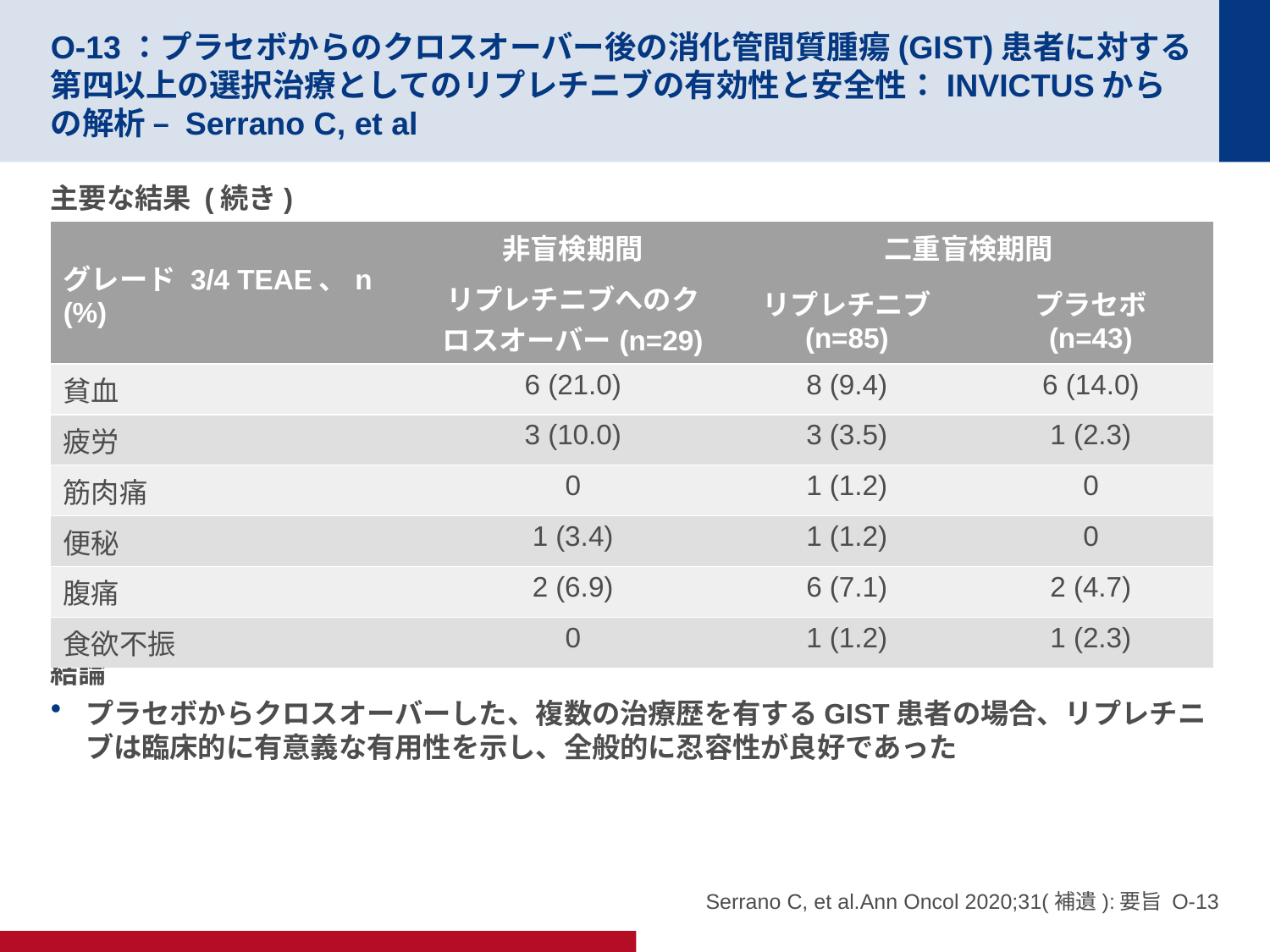

# O-13：プラセボからのクロスオーバー後の消化管間質腫瘍(GIST)患者に対する第四以上の選択治療としてのリプレチニブの有効性と安全性：INVICTUSからの解析 – Serrano C, et al
主要な結果 (続き)
結論
プラセボからクロスオーバーした、複数の治療歴を有するGIST患者の場合、リプレチニブは臨床的に有意義な有用性を示し、全般的に忍容性が良好であった
| グレード 3/4 TEAE、n (%) | 非盲検期間 | 二重盲検期間 |  |
| --- | --- | --- | --- |
|  | リプレチニブへのクロスオーバー(n=29) | リプレチニブ (n=85) | プラセボ (n=43) |
| 貧血 | 6 (21.0) | 8 (9.4) | 6 (14.0) |
| 疲労 | 3 (10.0) | 3 (3.5) | 1 (2.3) |
| 筋肉痛 | 0 | 1 (1.2) | 0 |
| 便秘 | 1 (3.4) | 1 (1.2) | 0 |
| 腹痛 | 2 (6.9) | 6 (7.1) | 2 (4.7) |
| 食欲不振 | 0 | 1 (1.2) | 1 (2.3) |
Serrano C, et al.Ann Oncol 2020;31(補遺):要旨 O-13